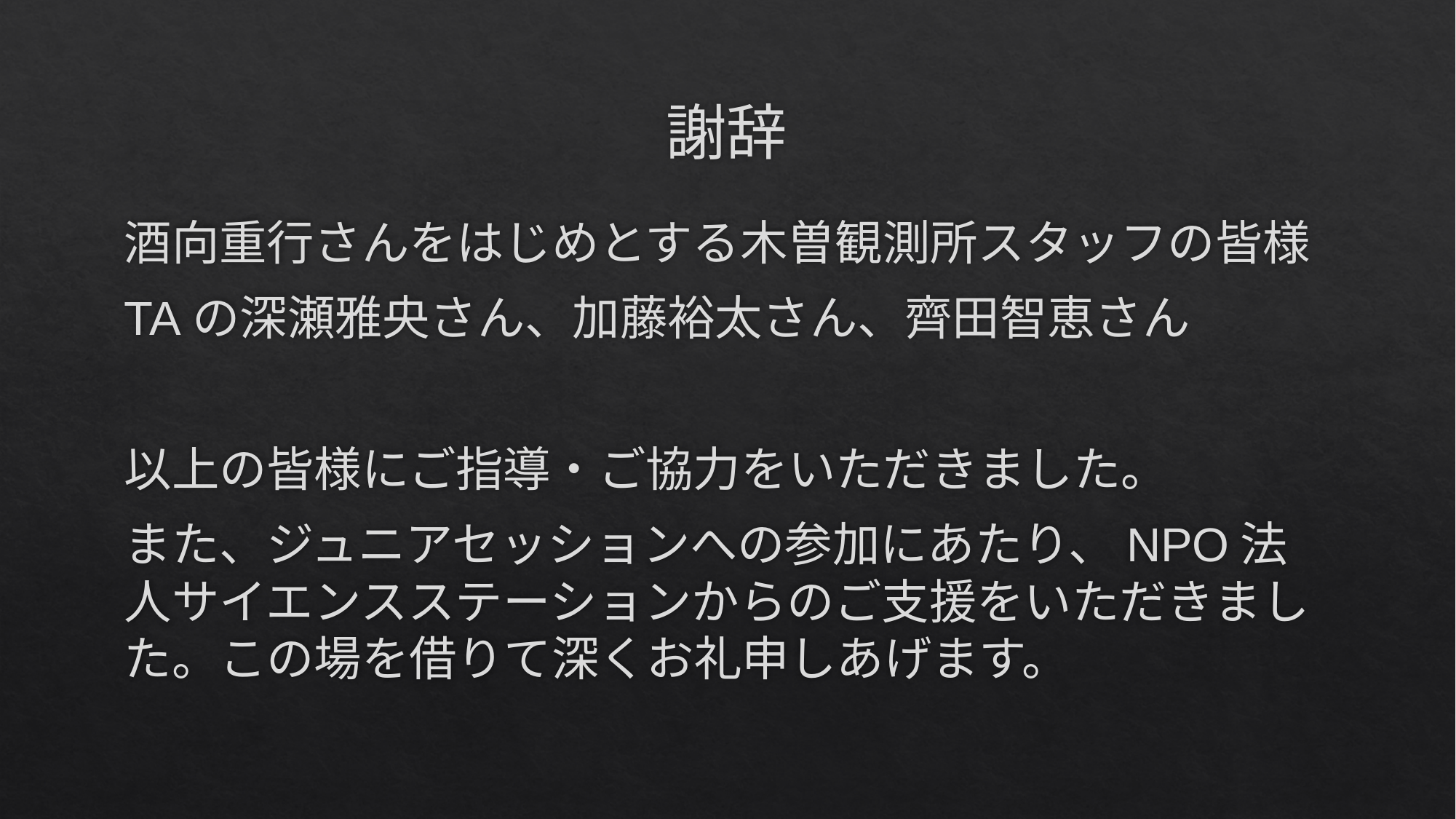

# 謝辞
酒向重行さんをはじめとする木曽観測所スタッフの皆様
TAの深瀬雅央さん、加藤裕太さん、齊田智恵さん

以上の皆様にご指導・ご協力をいただきました。
また、ジュニアセッションへの参加にあたり、NPO法人サイエンスステーションからのご支援をいただきました。この場を借りて深くお礼申しあげます。